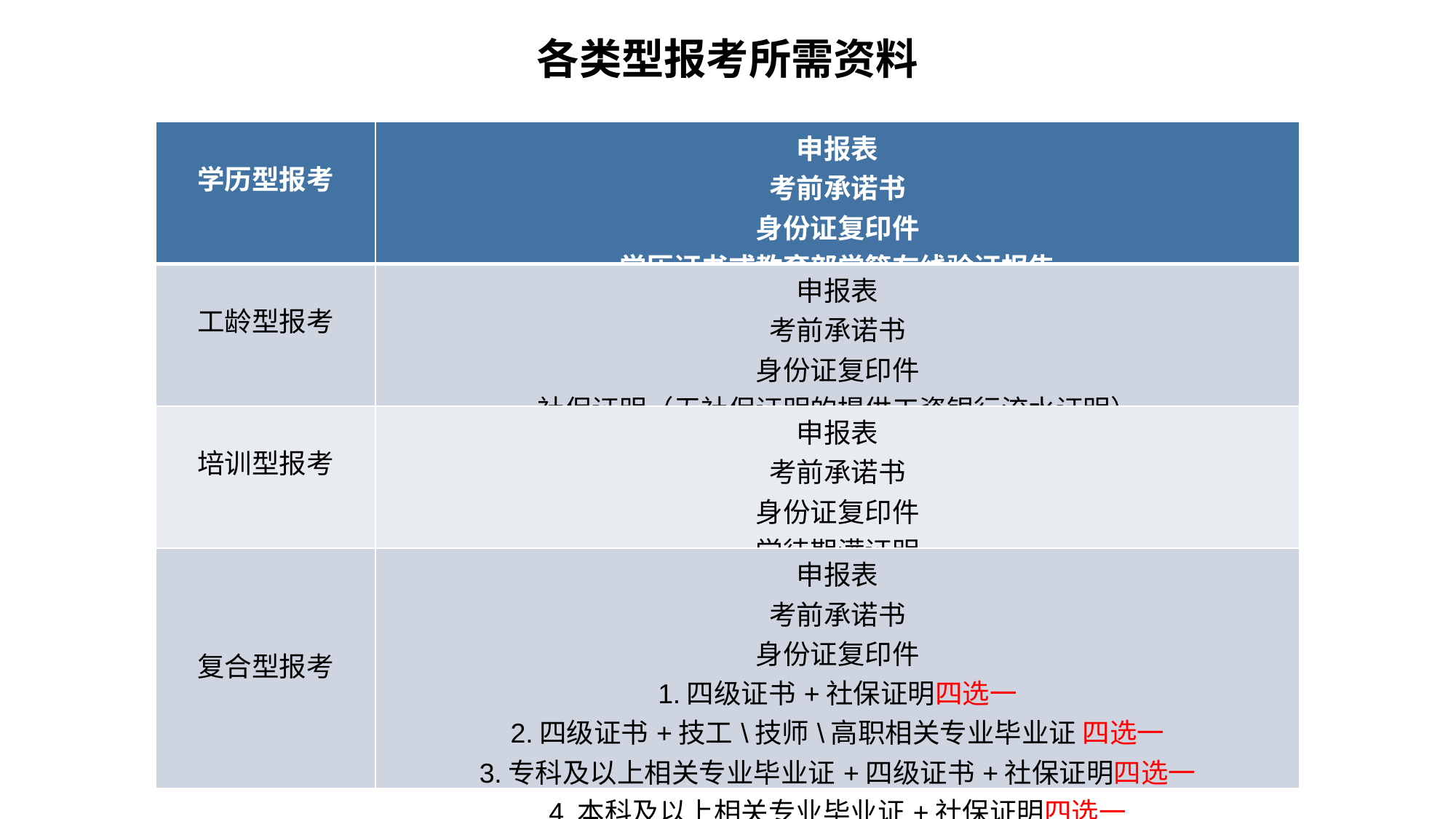

各类型报考所需资料
| 学历型报考 | 申报表 考前承诺书 身份证复印件 学历证书或教育部学籍在线验证报告 |
| --- | --- |
| 工龄型报考 | 申报表 考前承诺书 身份证复印件 社保证明（无社保证明的提供工资银行流水证明） |
| 培训型报考 | 申报表 考前承诺书 身份证复印件 学徒期满证明 |
| 复合型报考 | 申报表 考前承诺书 身份证复印件 1.四级证书+社保证明四选一 2.四级证书+技工\技师\高职相关专业毕业证 四选一 3.专科及以上相关专业毕业证+四级证书+社保证明四选一 4.本科及以上相关专业毕业证+社保证明四选一 |